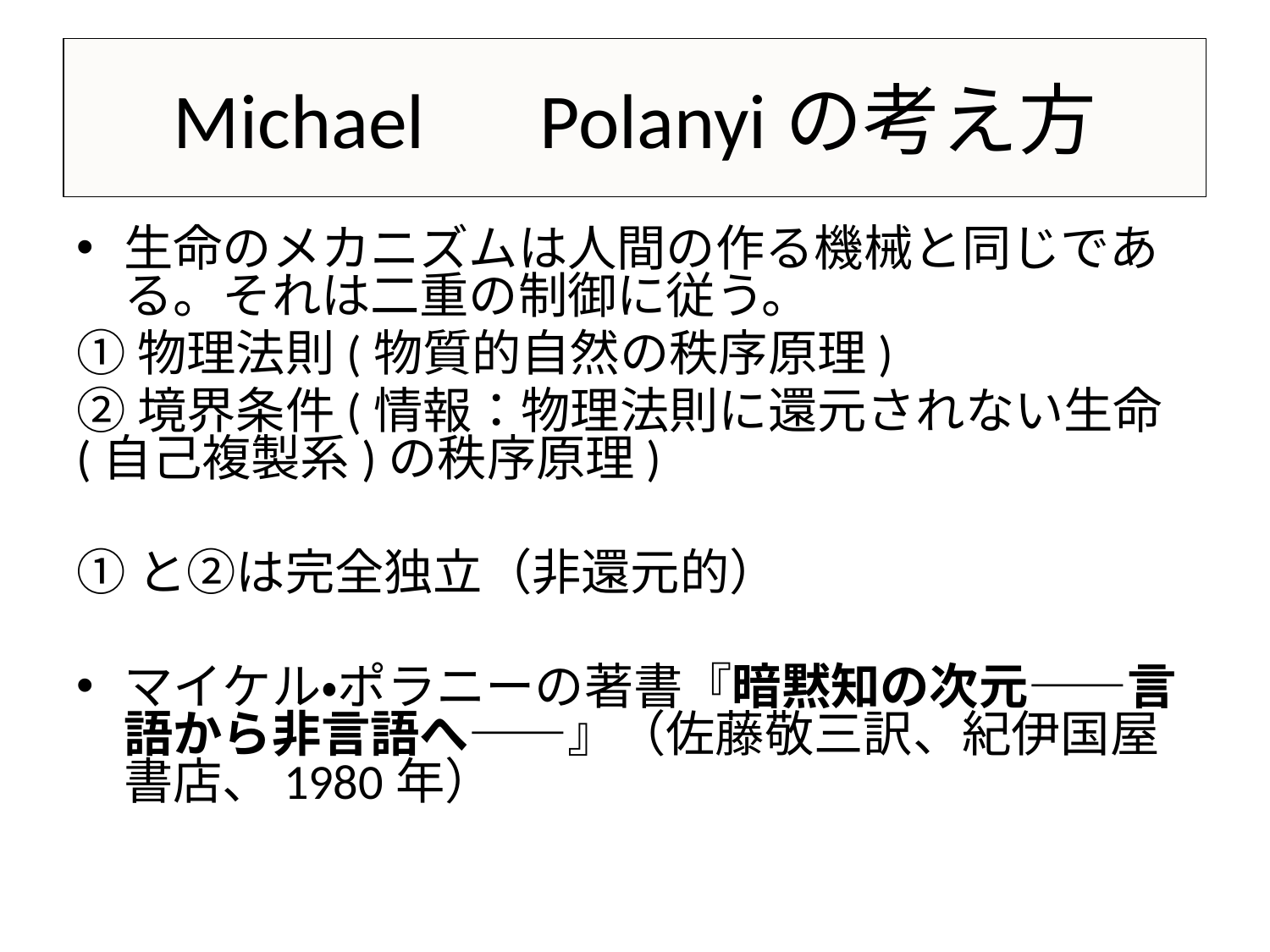

# Michael　Polanyiの考え方
生命のメカニズムは人間の作る機械と同じである。それは二重の制御に従う。
①物理法則(物質的自然の秩序原理)
②境界条件(情報：物理法則に還元されない生命(自己複製系)の秩序原理)

①と②は完全独立（非還元的）

マイケル・ポラニーの著書『暗黙知の次元――言語から非言語へ――』（佐藤敬三訳、紀伊国屋書店、1980年）